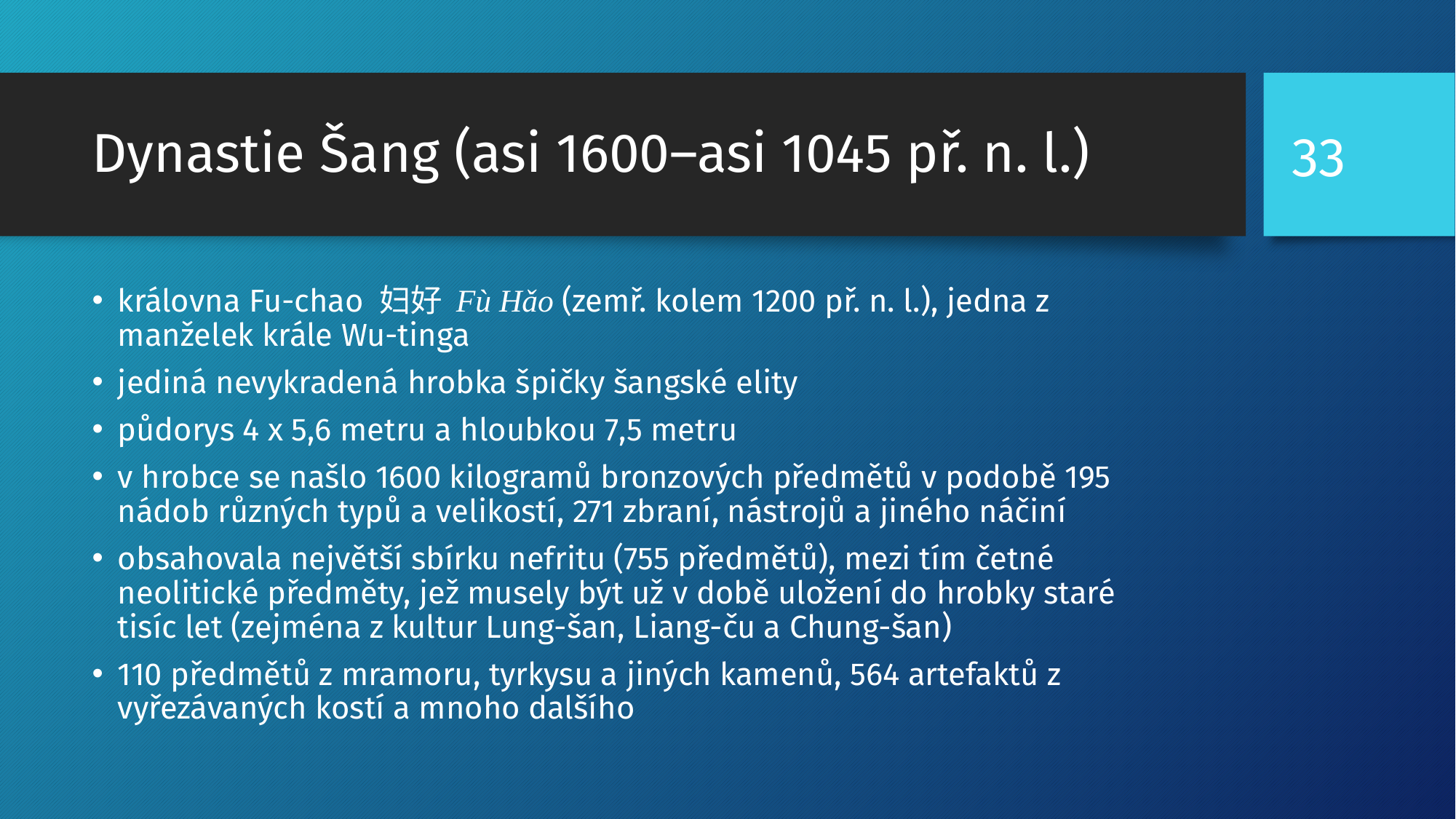

33
# Dynastie Šang (asi 1600–asi 1045 př. n. l.)
královna Fu-chao 妇好 Fù Hǎo (zemř. kolem 1200 př. n. l.), jedna z manželek krále Wu-tinga
jediná nevykradená hrobka špičky šangské elity
půdorys 4 x 5,6 metru a hloubkou 7,5 metru
v hrobce se našlo 1600 kilogramů bronzových předmětů v podobě 195 nádob různých typů a velikostí, 271 zbraní, nástrojů a jiného náčiní
obsahovala největší sbírku nefritu (755 předmětů), mezi tím četné neolitické předměty, jež musely být už v době uložení do hrobky staré tisíc let (zejména z kultur Lung-šan, Liang-ču a Chung-šan)
110 předmětů z mramoru, tyrkysu a jiných kamenů, 564 artefaktů z vyřezávaných kostí a mnoho dalšího